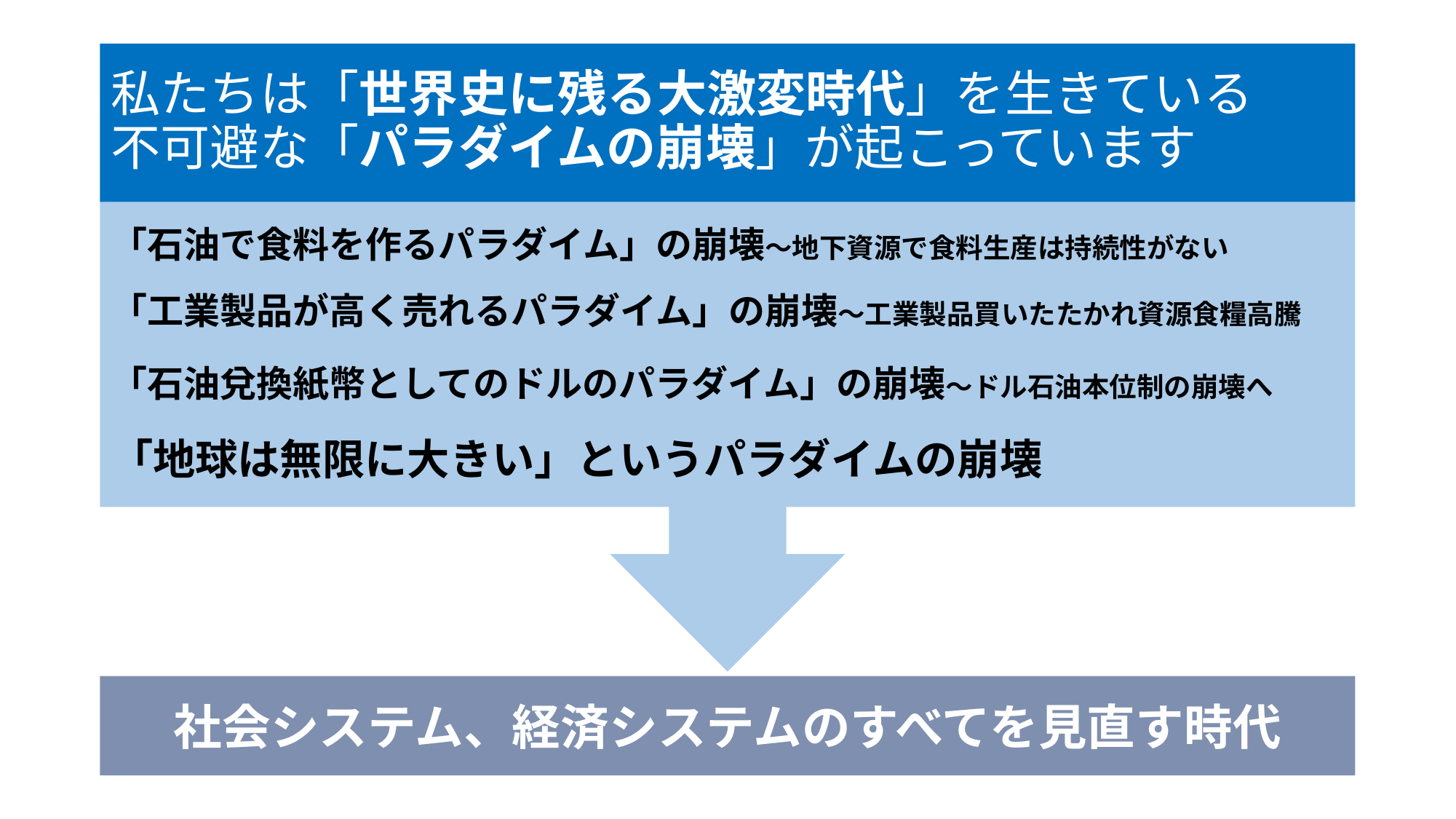

# 私たちは「世界史に残る大激変時代」を生きている 不可避な「パラダイムの崩壊」が起こっています

「石油で食料を作るパラダイム」の崩壊～地下資源で食料生産は持続性がない
「工業製品が高く売れるパラダイム」の崩壊～工業製品買いたたかれ資源食糧高騰
「石油兌換紙幣としてのドルのパラダイム」の崩壊～ドル石油本位制の崩壊へ
「地球は無限に大きい」というパラダイムの崩壊
社会システム、経済システムのすべてを見直す時代